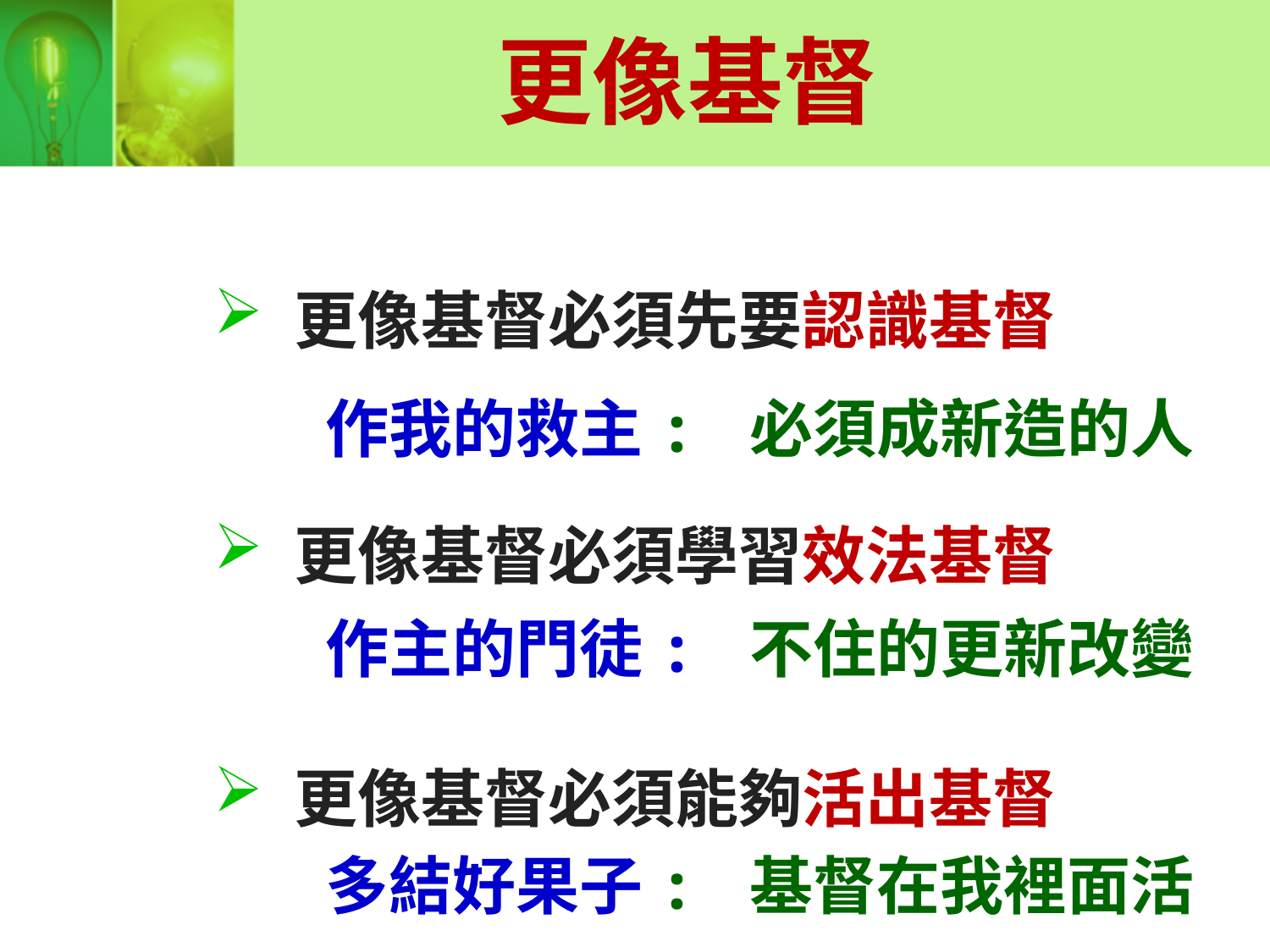

# 更像基督
 更像基督必須先要認識基督
作我的救主: 必須成新造的人

作主的門徒: 不住的更新改變

多結好果子: 基督在我裡面活
 更像基督必須學習效法基督
 更像基督必須能夠活出基督